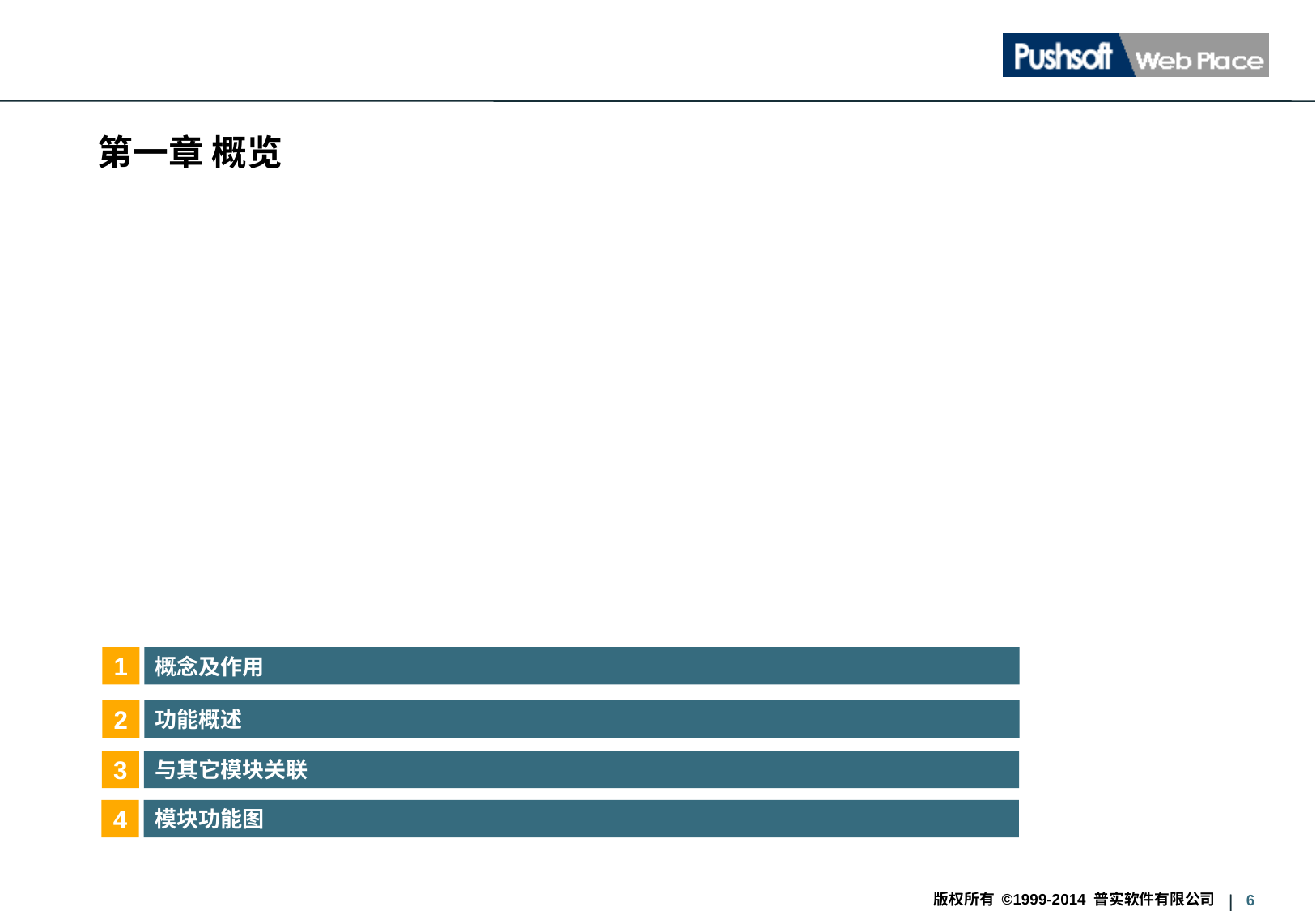

第一章 概览
1

概念及作用

2

功能概述

3

与其它模块关联

4

模块功能图

版权所有 ©1999-2014 普实软件有限公司
6